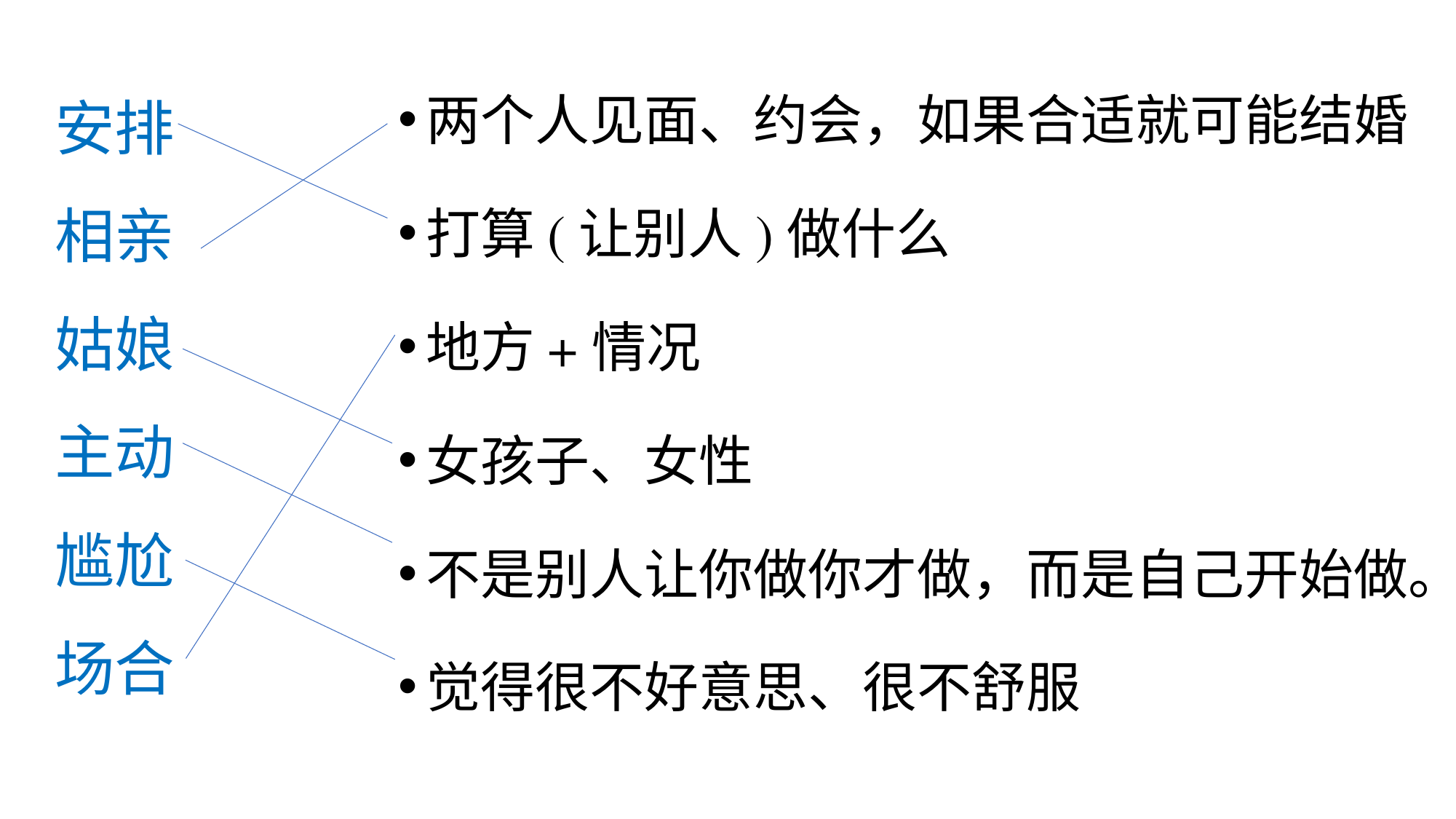

# 安排 相亲 姑娘 主动 尴尬 场合
两个人见面、约会，如果合适就可能结婚
打算(让别人)做什么
地方+情况
女孩子、女性
不是别人让你做你才做，而是自己开始做。
觉得很不好意思、很不舒服